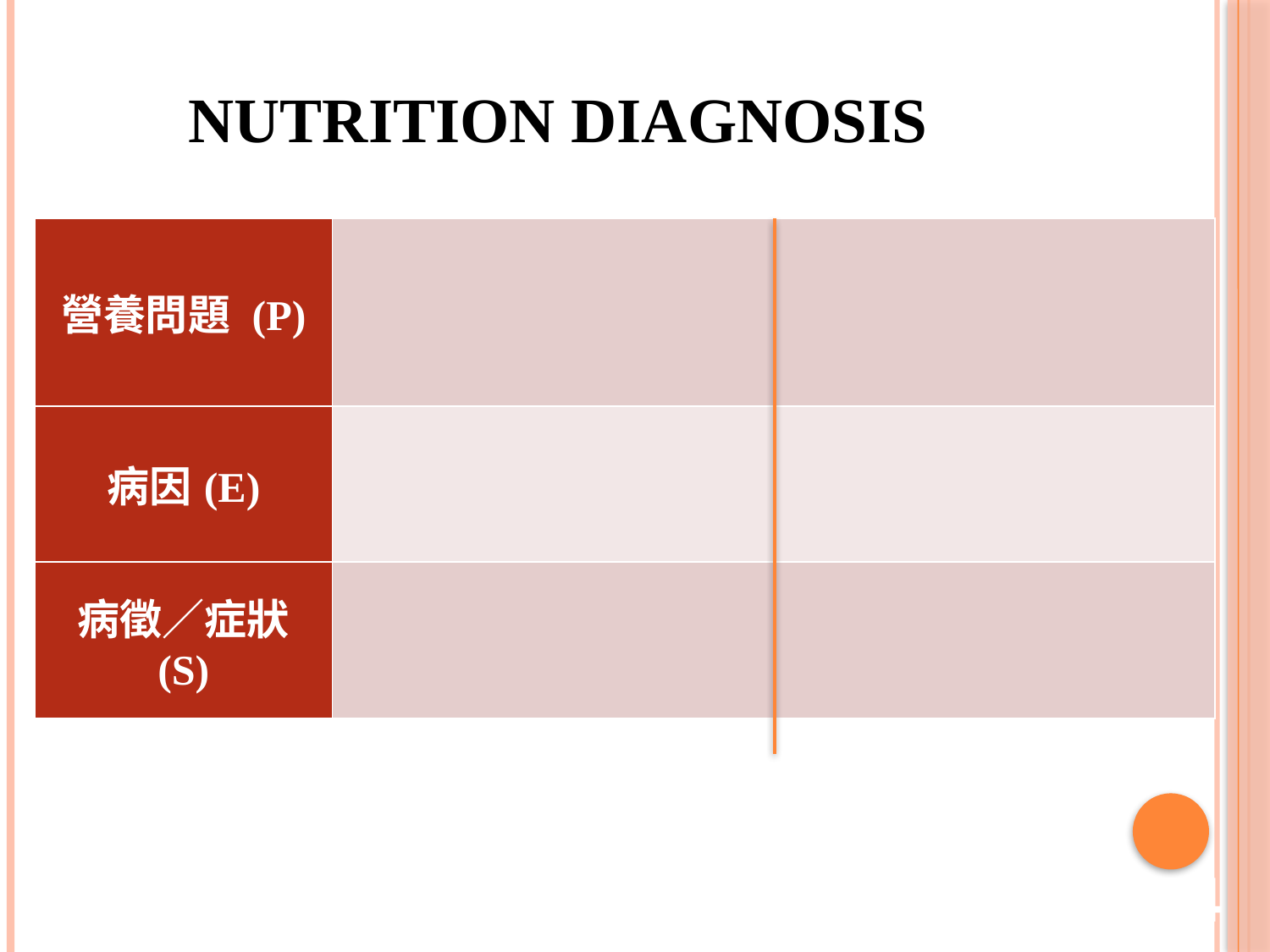

# Nutrition Diagnosis
| 營養問題 (P) |  |
| --- | --- |
| 病因(E) |  |
| 病徵／症狀 (S) |  |
14